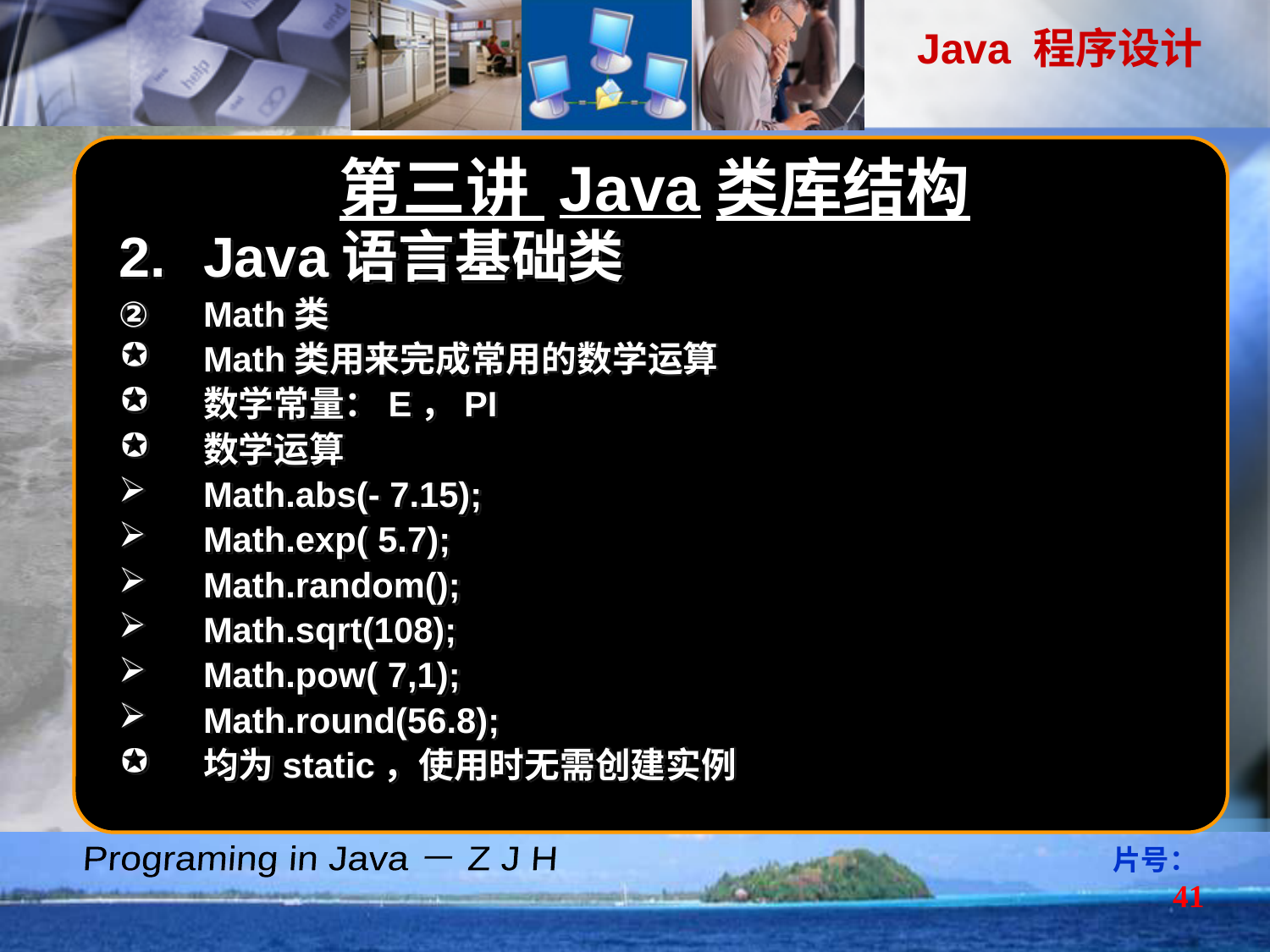

第三讲 Java类库结构
Java语言基础类
Math类
Math类用来完成常用的数学运算
数学常量：E，PI
数学运算
Math.abs(- 7.15);
Math.exp( 5.7);
Math.random();
Math.sqrt(108);
Math.pow( 7,1);
Math.round(56.8);
均为static，使用时无需创建实例
片号：41